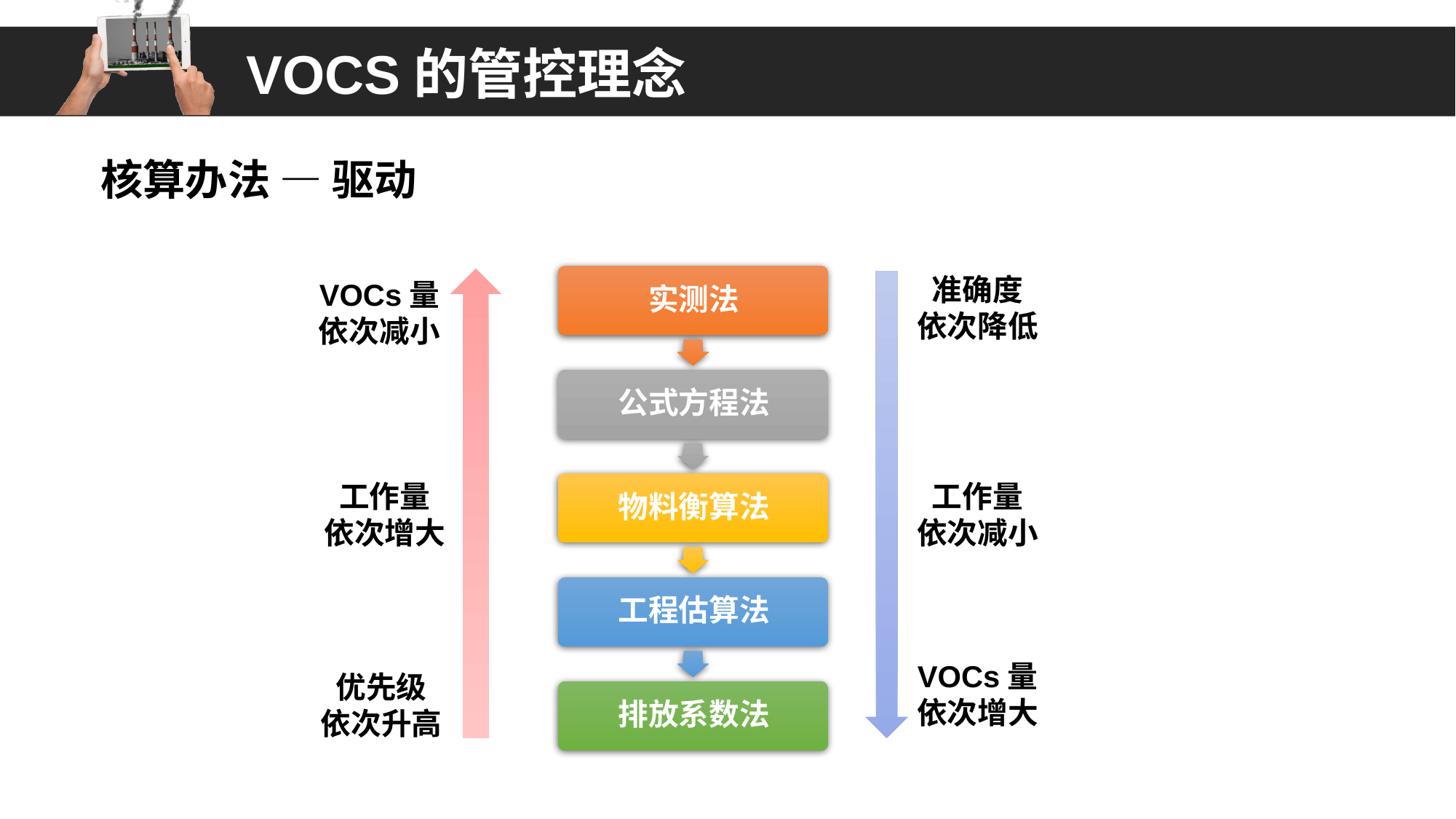

VOCs的管控理念
核算办法 — 驱动
实测法

公式方程法

物料衡算法

工程估算法

排放系数法
准确度
依次降低

VOCs量
依次减小

工作量
依次减小
工作量
依次增大
VOCs量
依次增大
优先级
依次升高